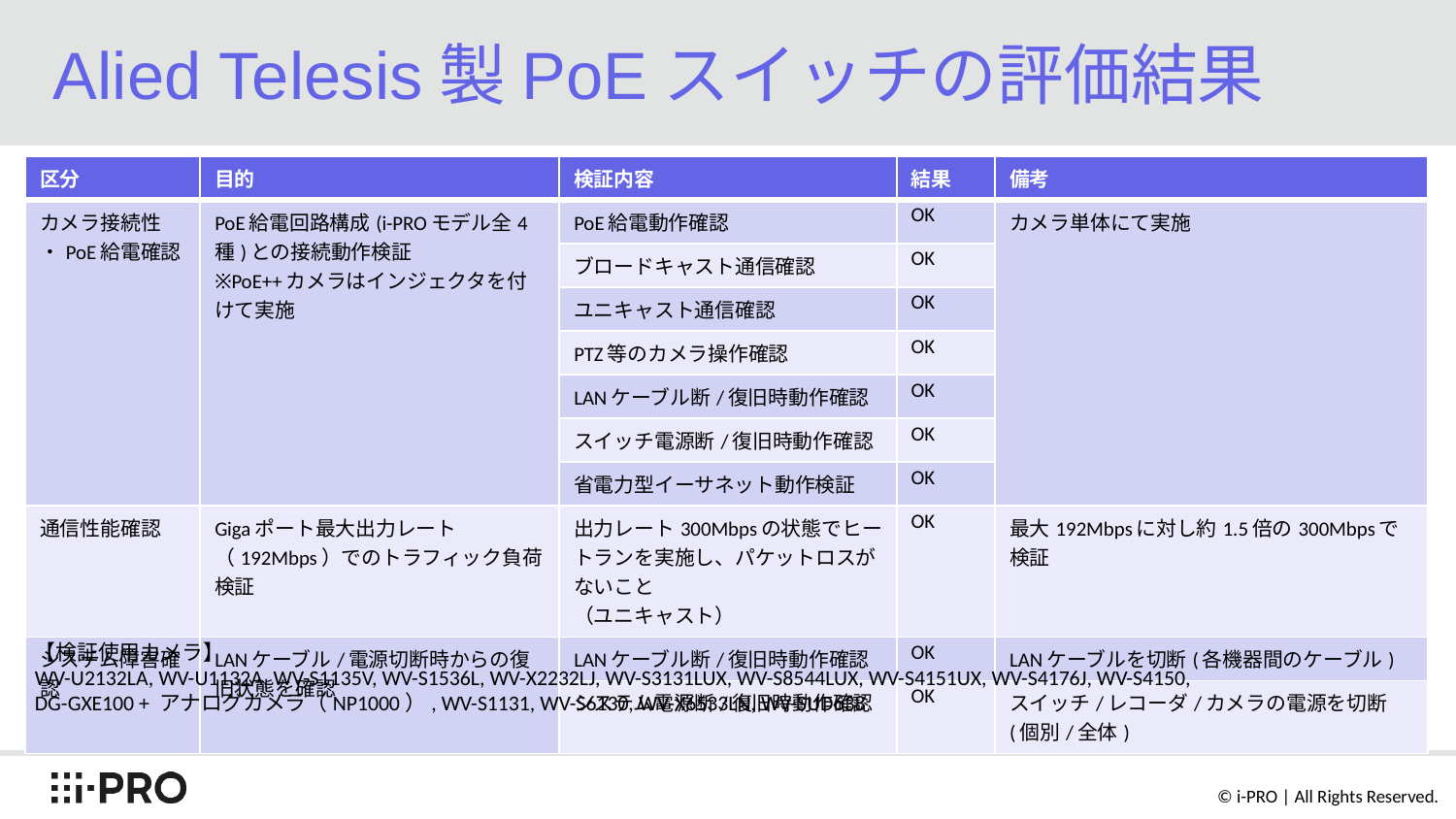

# Alied Telesis製PoEスイッチの評価結果
| 区分 | 目的 | 検証内容 | 結果 | 備考 |
| --- | --- | --- | --- | --- |
| カメラ接続性 ・PoE給電確認 | PoE給電回路構成(i-PROモデル全4種)との接続動作検証 ※PoE++カメラはインジェクタを付けて実施 | PoE給電動作確認 | OK | カメラ単体にて実施 |
|  |  | ブロードキャスト通信確認 | OK |  |
|  |  | ユニキャスト通信確認 | OK |  |
|  |  | PTZ等のカメラ操作確認 | OK |  |
|  |  | LANケーブル断/復旧時動作確認 | OK |  |
|  |  | スイッチ電源断/復旧時動作確認 | OK |  |
|  |  | 省電力型イーサネット動作検証 | OK |  |
| 通信性能確認 | Gigaポート最大出力レート（192Mbps）でのトラフィック負荷検証 | 出力レート300Mbpsの状態でヒートランを実施し、パケットロスがないこと （ユニキャスト） | OK | 最大192Mbpsに対し約1.5倍の300Mbpsで検証 |
| システム障害確認 | LANケーブル/電源切断時からの復旧状態を確認 | LANケーブル断/復旧時動作確認 | OK | LANケーブルを切断(各機器間のケーブル) |
|  |  | システム電源断/復旧時動作確認 | OK | スイッチ/レコーダ/カメラの電源を切断(個別/全体) |
【検証使用カメラ】
WV-U2132LA, WV-U1132A, WV-S1135V, WV-S1536L, WV-X2232LJ, WV-S3131LUX, WV-S8544LUX, WV-S4151UX, WV-S4176J, WV-S4150,
DG-GXE100 + アナログカメラ（NP1000）, WV-S1131, WV-S6130, WV-X6533LN, WV-SUD638